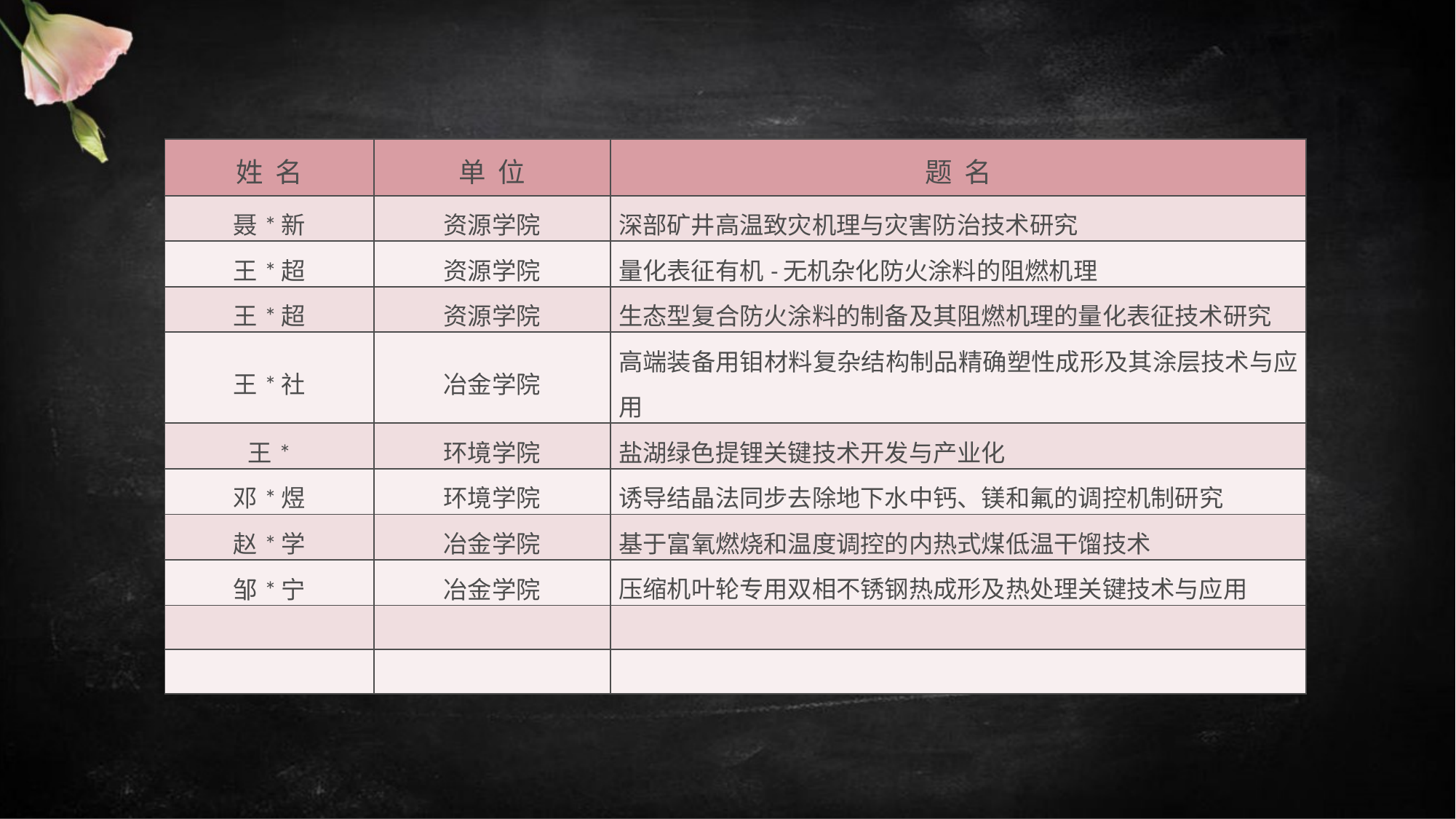

| 姓 名 | 单 位 | 题 名 |
| --- | --- | --- |
| 聂\*新 | 资源学院 | 深部矿井高温致灾机理与灾害防治技术研究 |
| 王\*超 | 资源学院 | 量化表征有机-无机杂化防火涂料的阻燃机理 |
| 王\*超 | 资源学院 | 生态型复合防火涂料的制备及其阻燃机理的量化表征技术研究 |
| 王\*社 | 冶金学院 | 高端装备用钼材料复杂结构制品精确塑性成形及其涂层技术与应用 |
| 王\* | 环境学院 | 盐湖绿色提锂关键技术开发与产业化 |
| 邓\*煜 | 环境学院 | 诱导结晶法同步去除地下水中钙、镁和氟的调控机制研究 |
| 赵\*学 | 冶金学院 | 基于富氧燃烧和温度调控的内热式煤低温干馏技术 |
| 邹\*宁 | 冶金学院 | 压缩机叶轮专用双相不锈钢热成形及热处理关键技术与应用 |
|  |  |  |
|  |  |  |